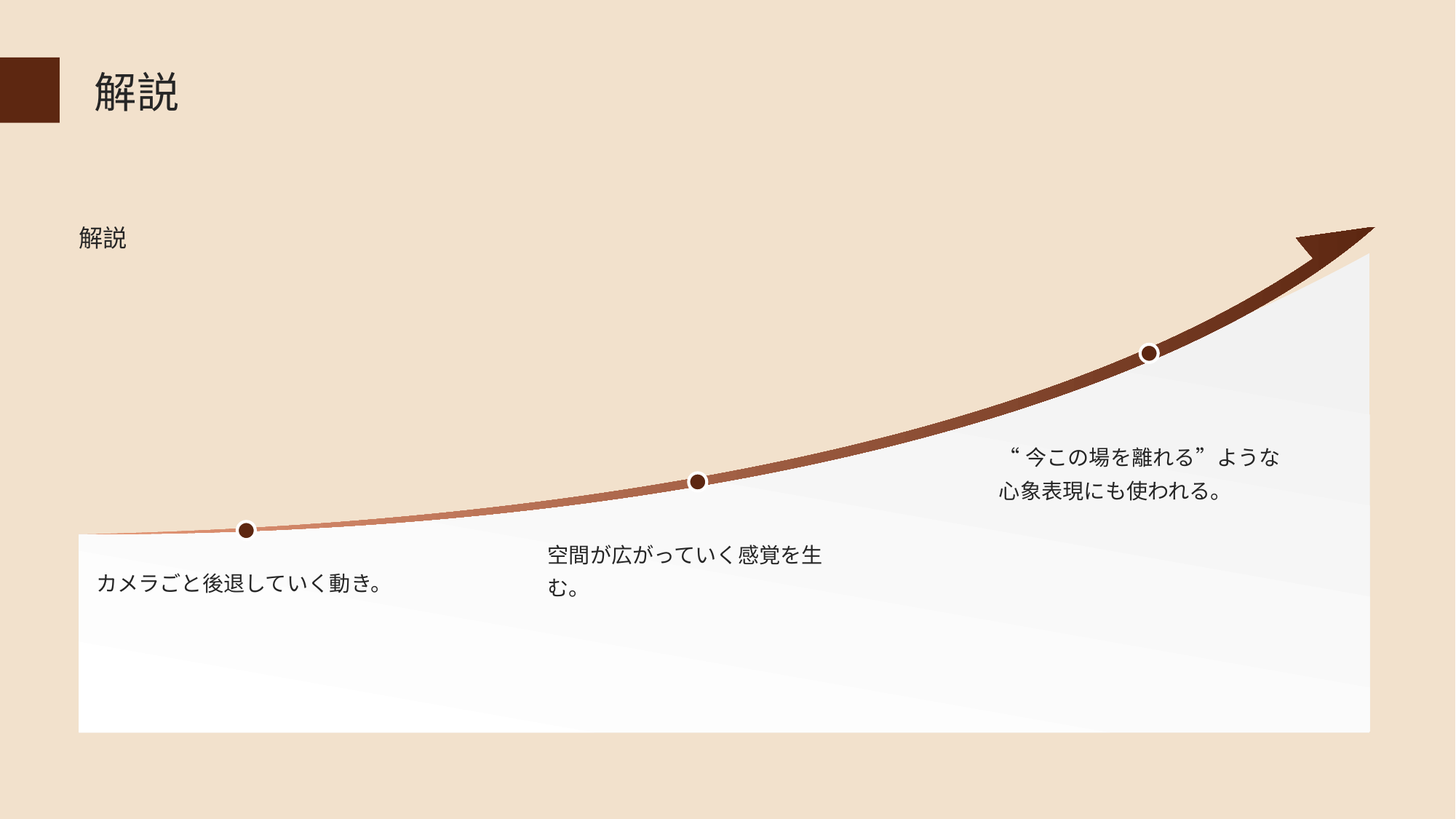

解説
解説

“今この場を離れる”ような心象表現にも使われる。

空間が広がっていく感覚を生む。
カメラごと後退していく動き。